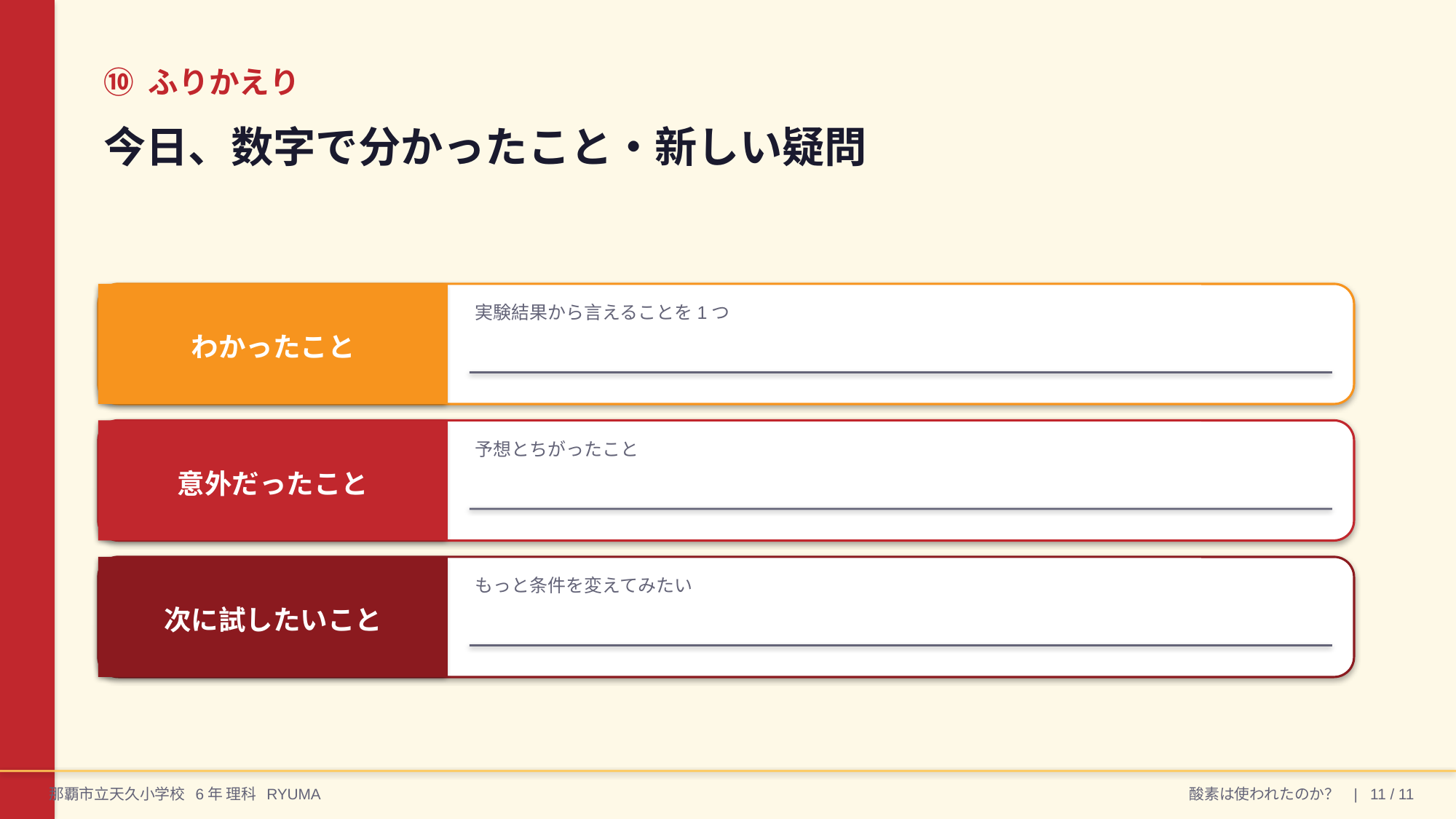

⑩ ふりかえり
今日、数字で分かったこと・新しい疑問

わかったこと
実験結果から言えることを1つ

意外だったこと
予想とちがったこと

次に試したいこと
もっと条件を変えてみたい

那覇市立天久小学校  6年 理科  RYUMA
酸素は使われたのか？   |   11 / 11